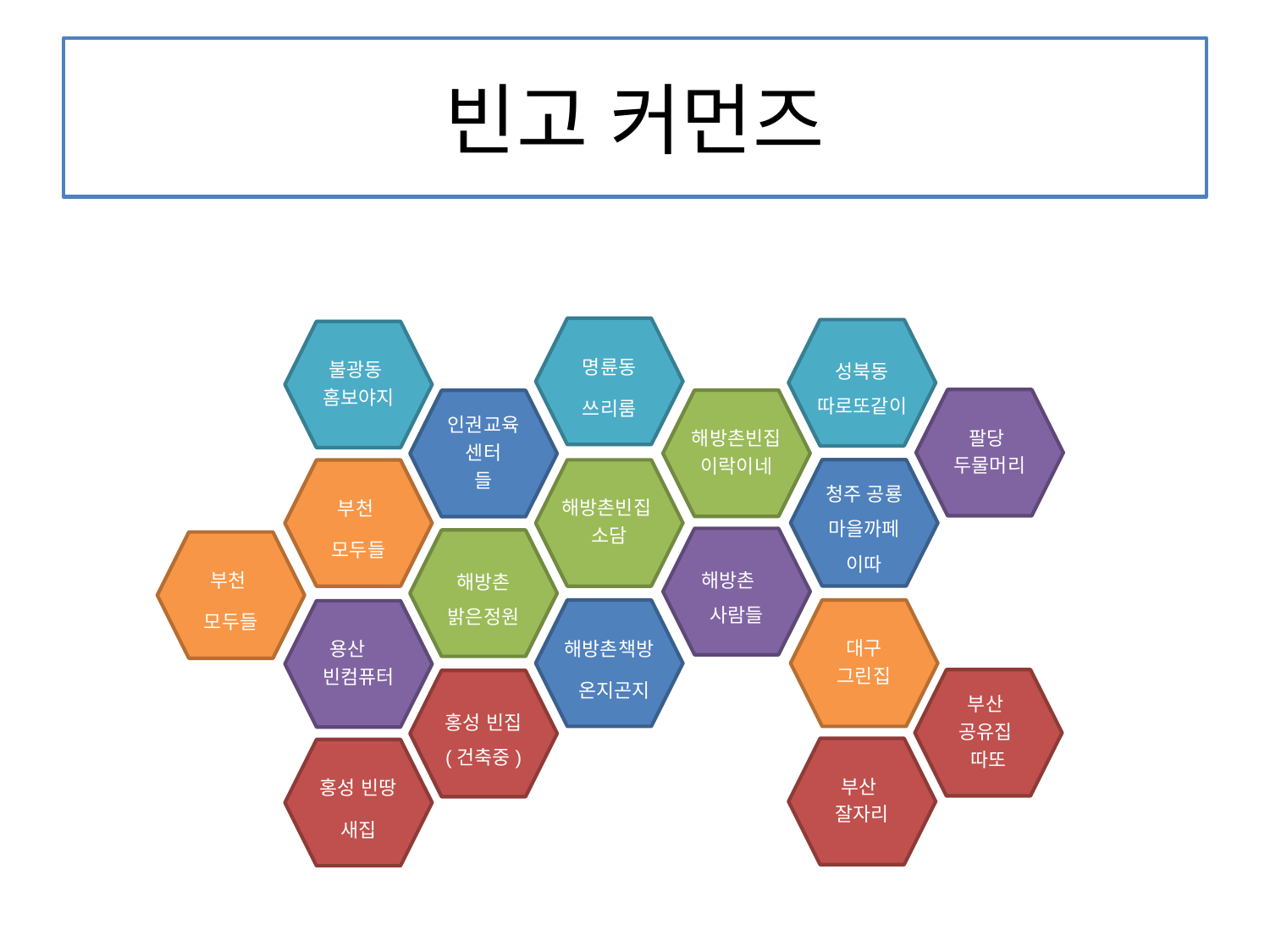

# 빈고 커먼즈
명륜동
쓰리룸
성북동
따로또같이
불광동
홈보야지
팔당
두물머리
해방촌빈집
이락이네
인권교육
센터
들
청주 공룡
마을까페
이따
해방촌빈집
소담
부천
모두들
해방촌    사람들
해방촌
밝은정원
부천
모두들
해방촌책방
 온지곤지
대구
그린집
용산
빈컴퓨터
부산
공유집
따또
홍성 빈집
(건축중)
부산
잘자리
홍성 빈땅
새집